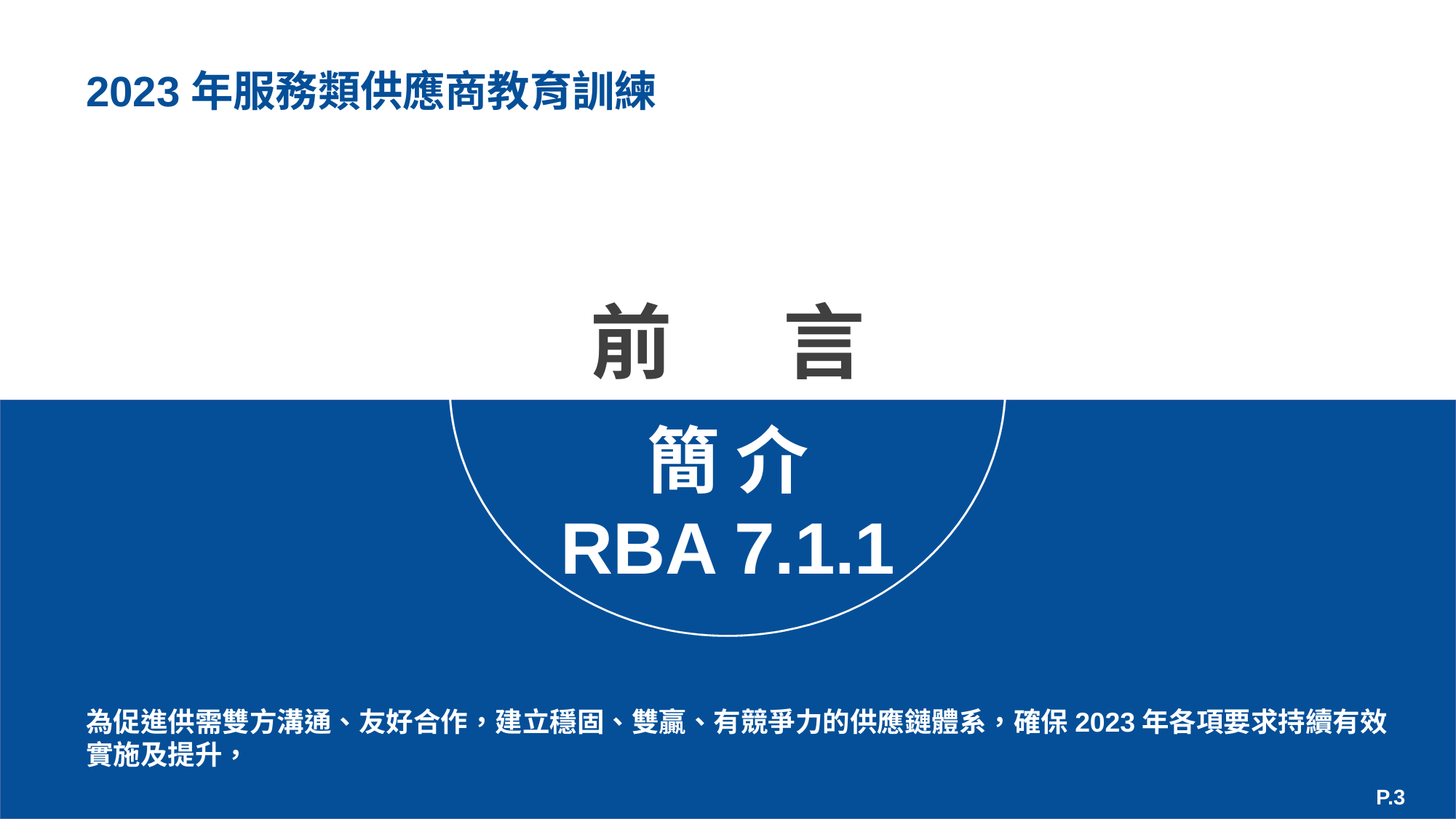

2023年服務類供應商教育訓練
# 前      言 簡 介 RBA 7.1.1
為促進供需雙方溝通、友好合作，建立穩固、雙贏、有競爭力的供應鏈體系，確保2023年各項要求持續有效實施及提升，